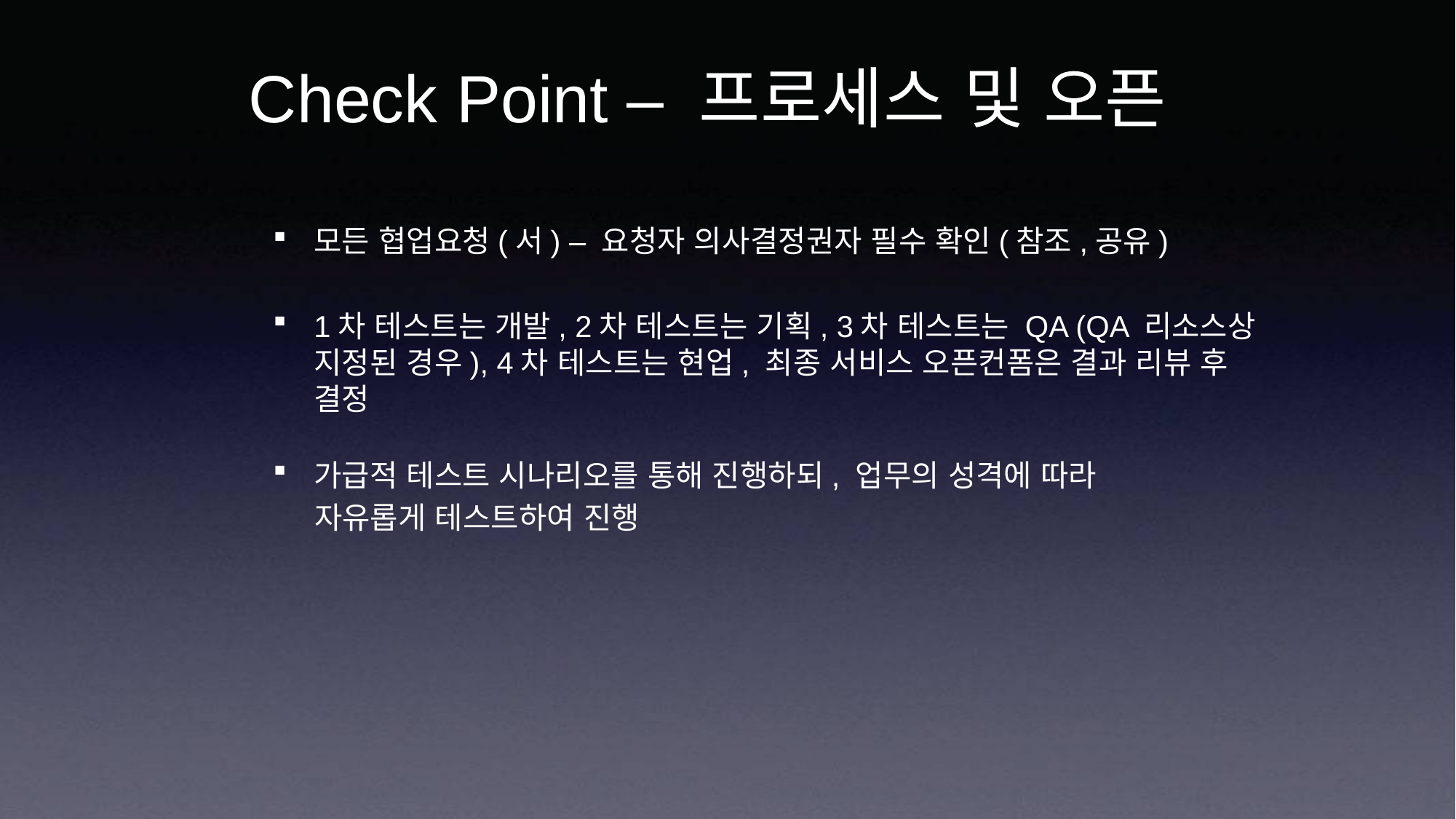

# Check Point – 프로세스 및 오픈
모든 협업요청(서) – 요청자 의사결정권자 필수 확인(참조,공유)

1차 테스트는 개발, 2차 테스트는 기획, 3차 테스트는 QA (QA 리소스상 지정된 경우), 4차 테스트는 현업, 최종 서비스 오픈컨폼은 결과 리뷰 후 결정

가급적 테스트 시나리오를 통해 진행하되, 업무의 성격에 따라
    자유롭게 테스트하여 진행